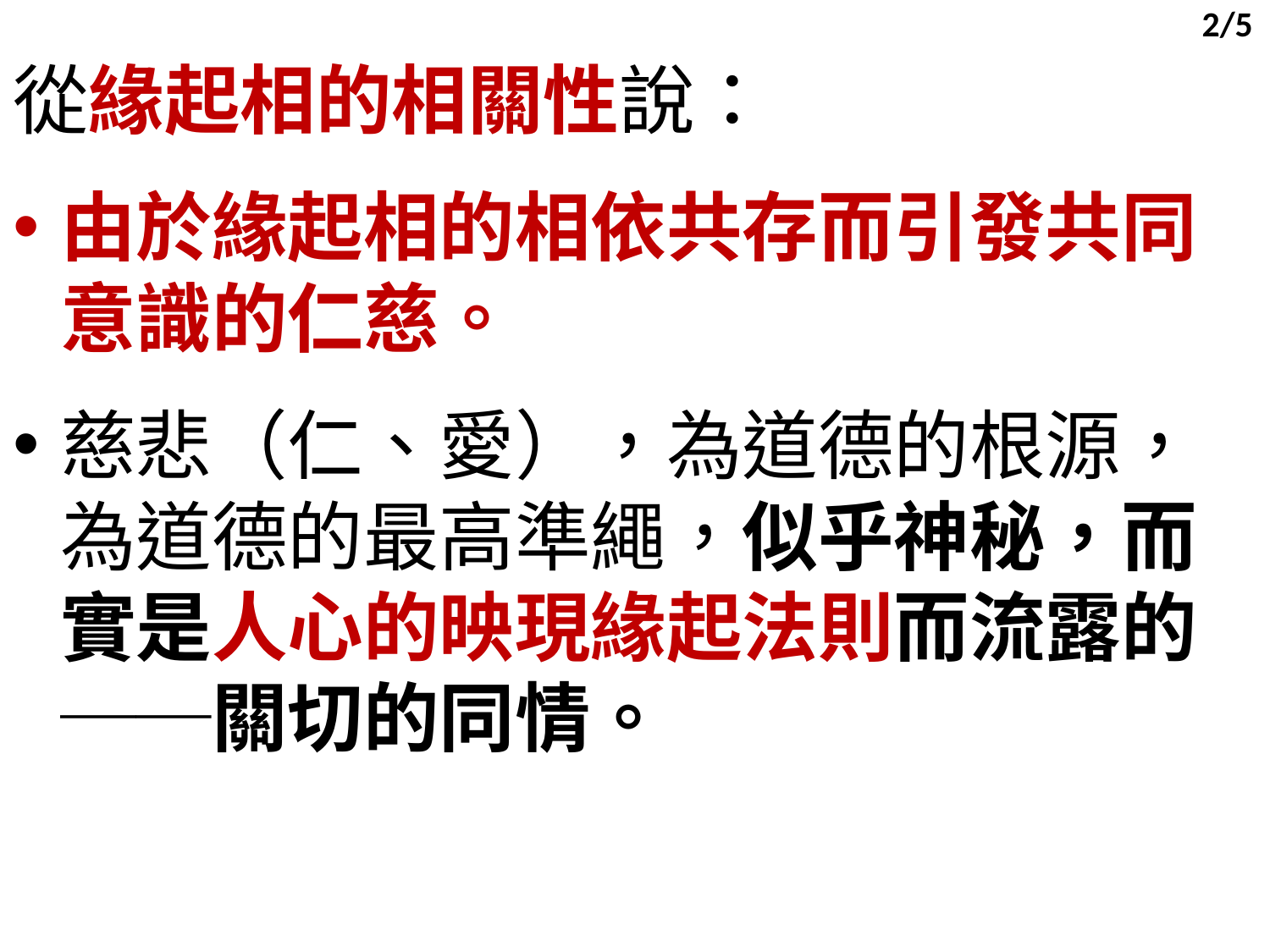

2/5
從緣起相的相關性說：
由於緣起相的相依共存而引發共同意識的仁慈。
慈悲（仁、愛），為道德的根源，為道德的最高準繩，似乎神秘，而實是人心的映現緣起法則而流露的──關切的同情。